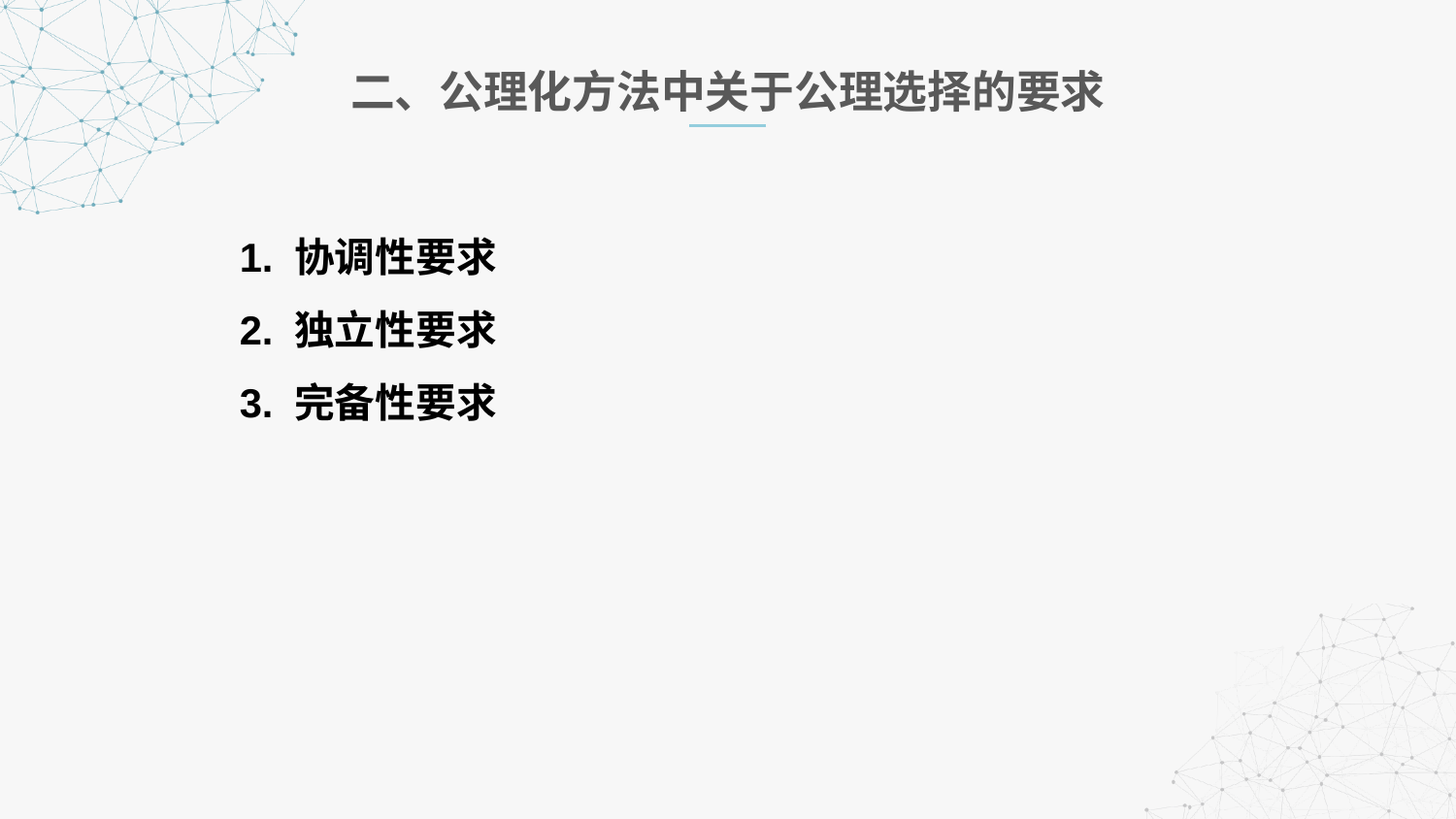

二、公理化方法中关于公理选择的要求
       1. 协调性要求
       2. 独立性要求
       3. 完备性要求